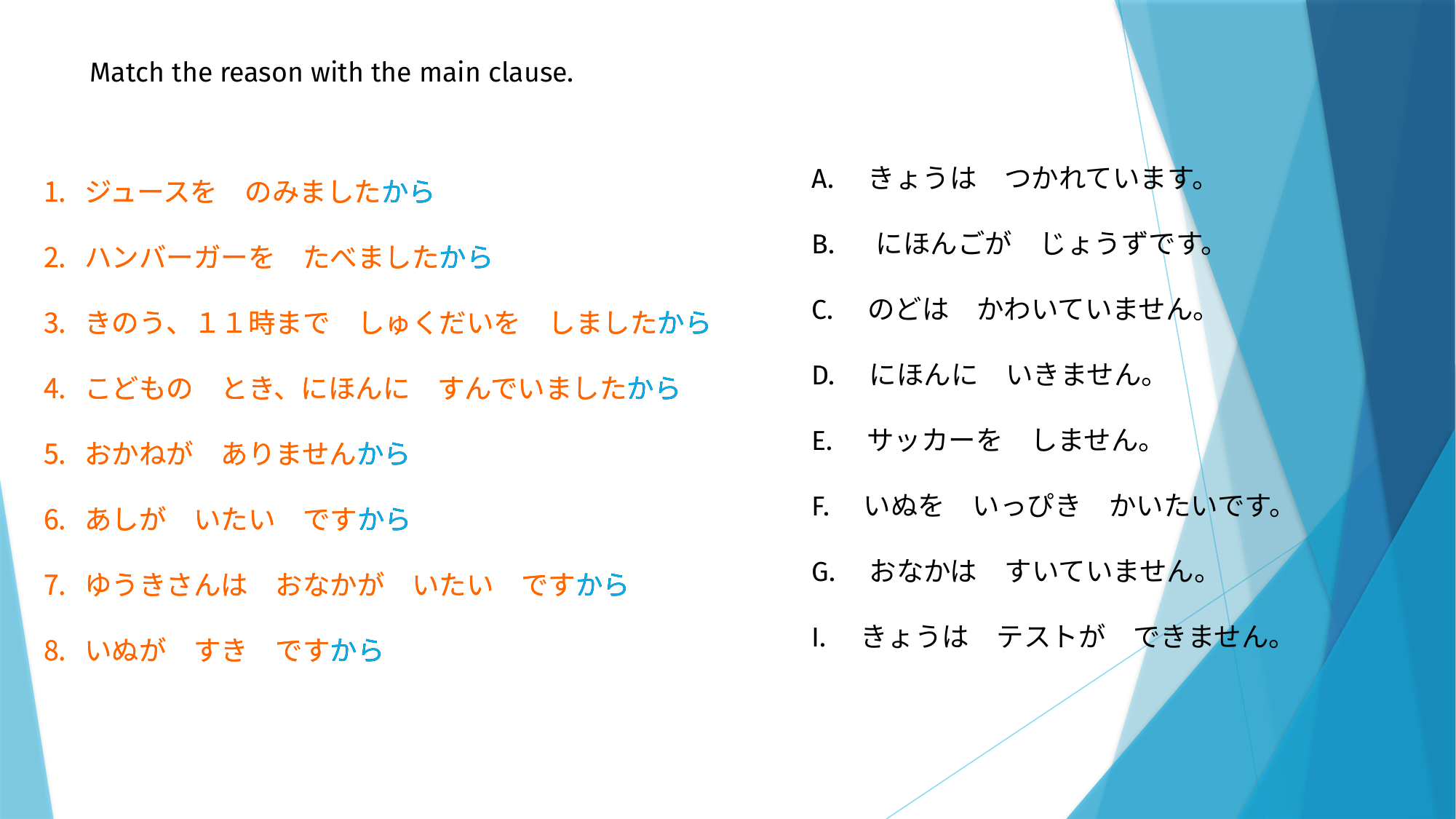

Match the reason with the main clause.
A.　きょうは　つかれています。

B. 　にほんごが　じょうずです。

C.　のどは　かわいていません。

D.　にほんに　いきません。

E.　サッカーを　しません。

F.　いぬを　いっぴき　かいたいです。

G.　おなかは　すいていません。

I.　きょうは　テストが　できません。

ジュースを　のみましたから

ハンバーガーを　たべましたから

きのう、１１時まで　しゅくだいを　しましたから

こどもの　とき、にほんに　すんでいましたから

おかねが　ありませんから

あしが　いたい　ですから

ゆうきさんは　おなかが　いたい　ですから

いぬが　すき　ですから
ジュースを　のみましたから

ハンバーガーを　たべましたから

きのう、１１時まで　しゅくだいを　しましたから

こどもの　とき、にほんに　すんでいましたから

おかねが　ありませんから

あしが　いたい　ですから

ゆうきさんは　おなかが　いたい　ですから

いぬが　すき　ですから